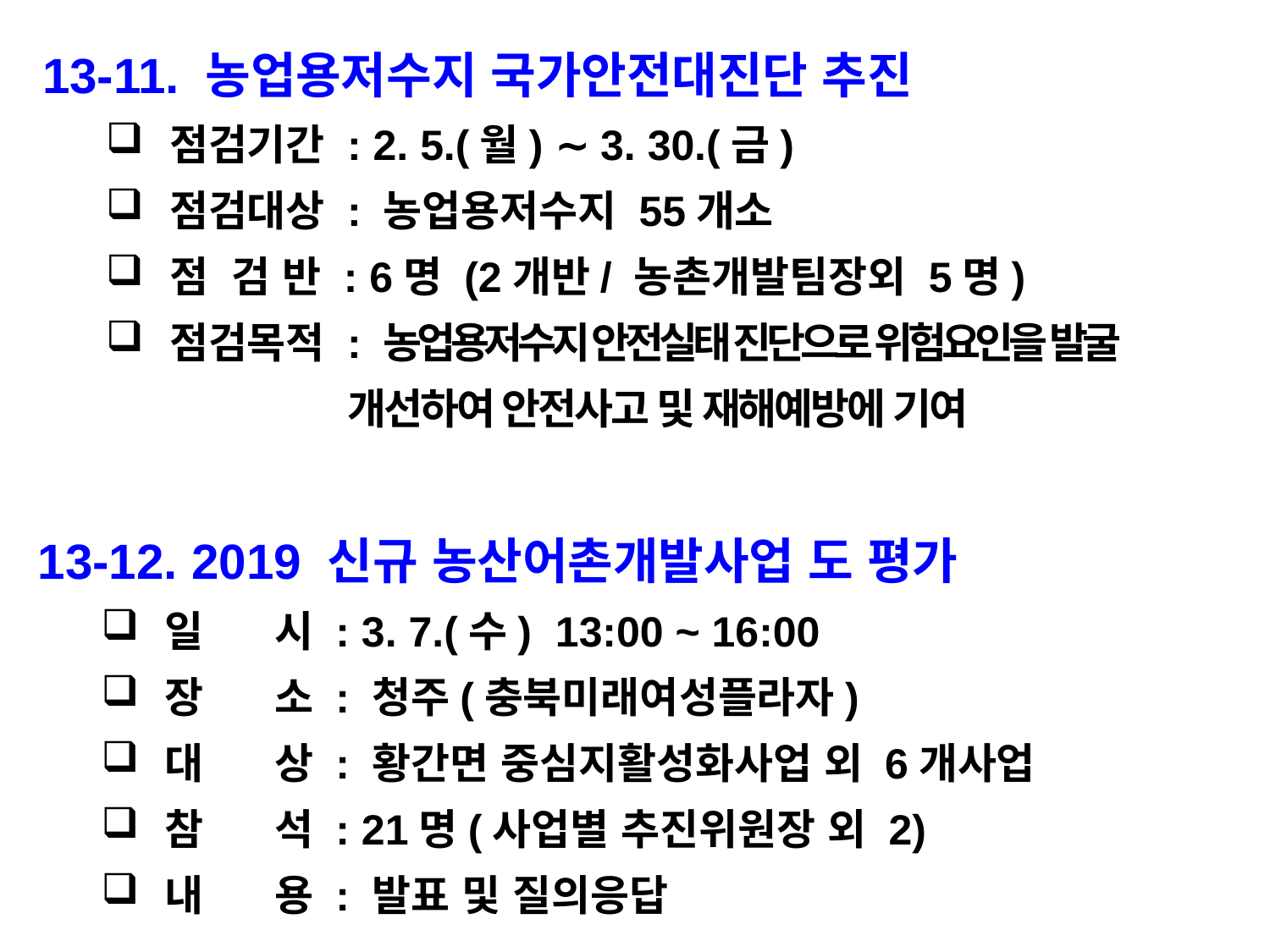

13-11. 농업용저수지 국가안전대진단 추진
점검기간 : 2. 5.(월) ∼ 3. 30.(금)
점검대상 : 농업용저수지 55개소
점  검 반 : 6명 (2개반/ 농촌개발팀장외 5명)
점검목적 : 농업용저수지 안전실태 진단으로 위험요인을 발굴
	                  개선하여 안전사고 및 재해예방에 기여

13-12. 2019 신규 농산어촌개발사업 도 평가
일      시 : 3. 7.(수)  13:00 ~ 16:00
장      소 : 청주(충북미래여성플라자)
대      상 : 황간면 중심지활성화사업 외 6개사업
참      석 : 21명(사업별 추진위원장 외 2)
내      용 : 발표 및 질의응답